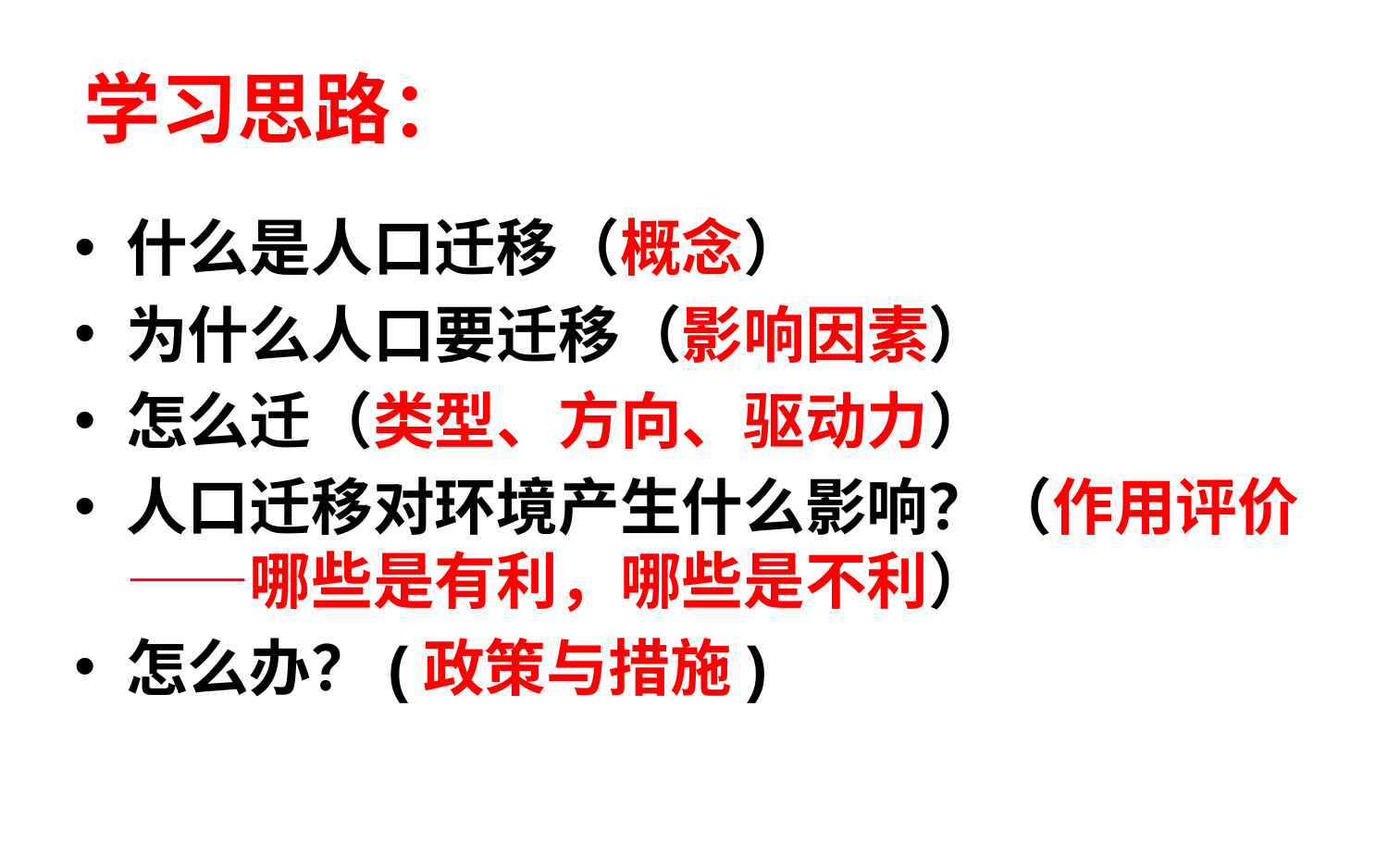

# 学习思路：
什么是人口迁移（概念）
为什么人口要迁移（影响因素）
怎么迁（类型、方向、驱动力）
人口迁移对环境产生什么影响？（作用评价——哪些是有利，哪些是不利）
怎么办？(政策与措施)